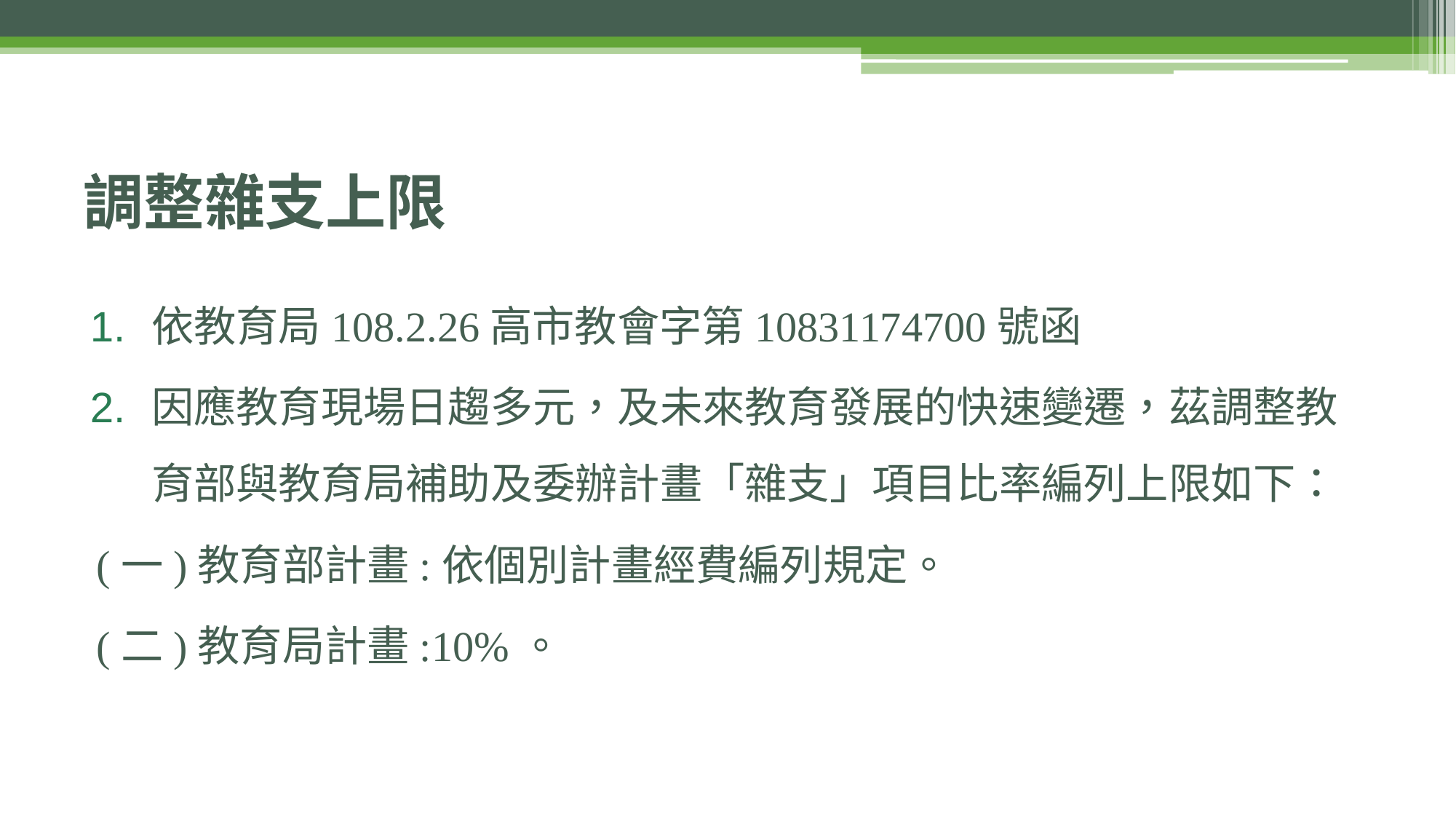

# 調整雜支上限
依教育局108.2.26高市教會字第10831174700號函
因應教育現場日趨多元，及未來教育發展的快速變遷，茲調整教育部與教育局補助及委辦計畫「雜支」項目比率編列上限如下：
(一)教育部計畫:依個別計畫經費編列規定。
(二)教育局計畫:10%。